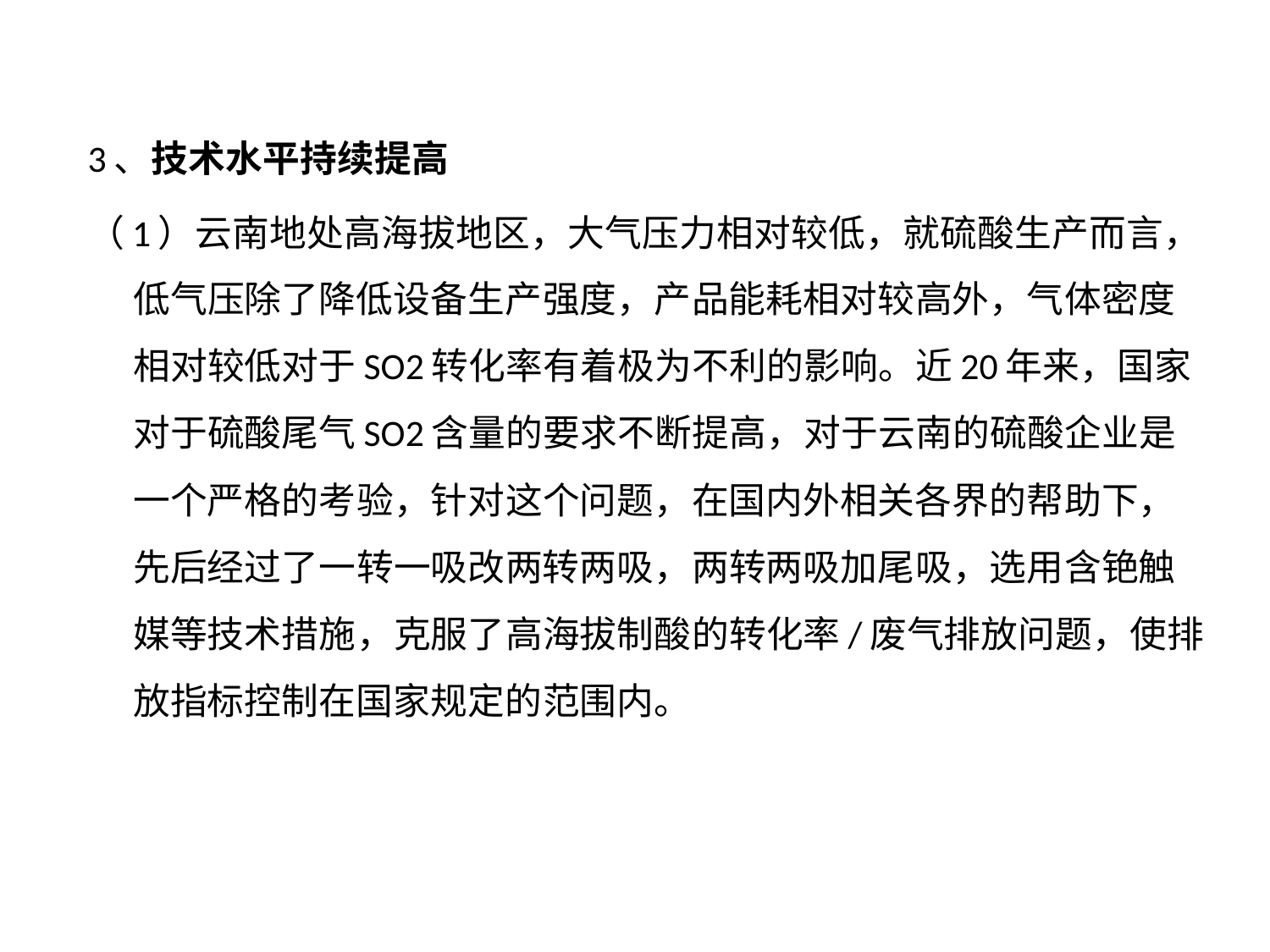

3、技术水平持续提高
（1）云南地处高海拔地区，大气压力相对较低，就硫酸生产而言，低气压除了降低设备生产强度，产品能耗相对较高外，气体密度相对较低对于SO2转化率有着极为不利的影响。近20年来，国家对于硫酸尾气SO2含量的要求不断提高，对于云南的硫酸企业是一个严格的考验，针对这个问题，在国内外相关各界的帮助下，先后经过了一转一吸改两转两吸，两转两吸加尾吸，选用含铯触媒等技术措施，克服了高海拔制酸的转化率/废气排放问题，使排放指标控制在国家规定的范围内。